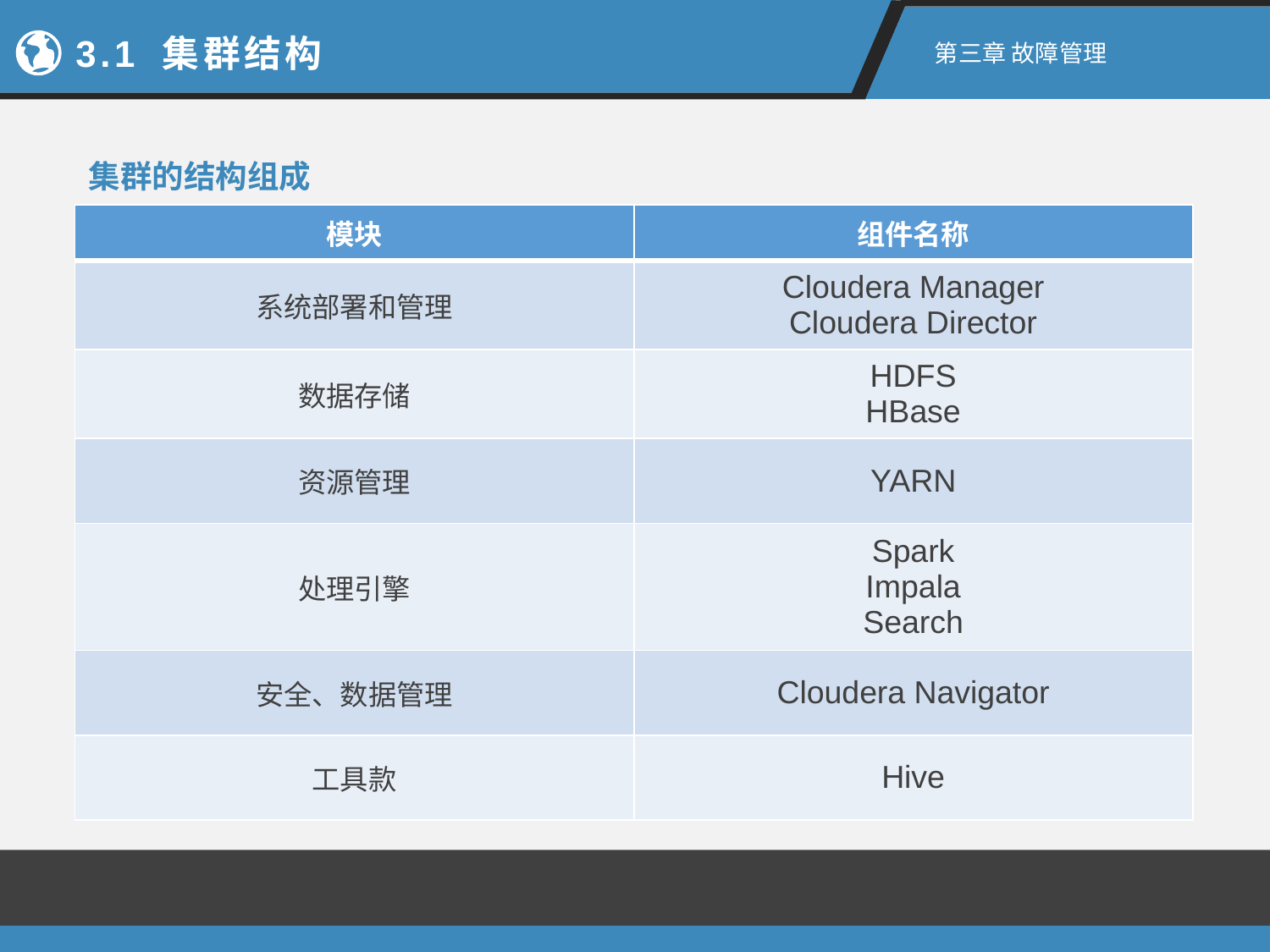

3.1 集群结构

第三章 故障管理
集群的结构组成
| 模块 | 组件名称 |
| --- | --- |
| 系统部署和管理 | Cloudera Manager Cloudera Director |
| 数据存储 | HDFS HBase |
| 资源管理 | YARN |
| 处理引擎 | Spark Impala Search |
| 安全、数据管理 | Cloudera Navigator |
| 工具款 | Hive |